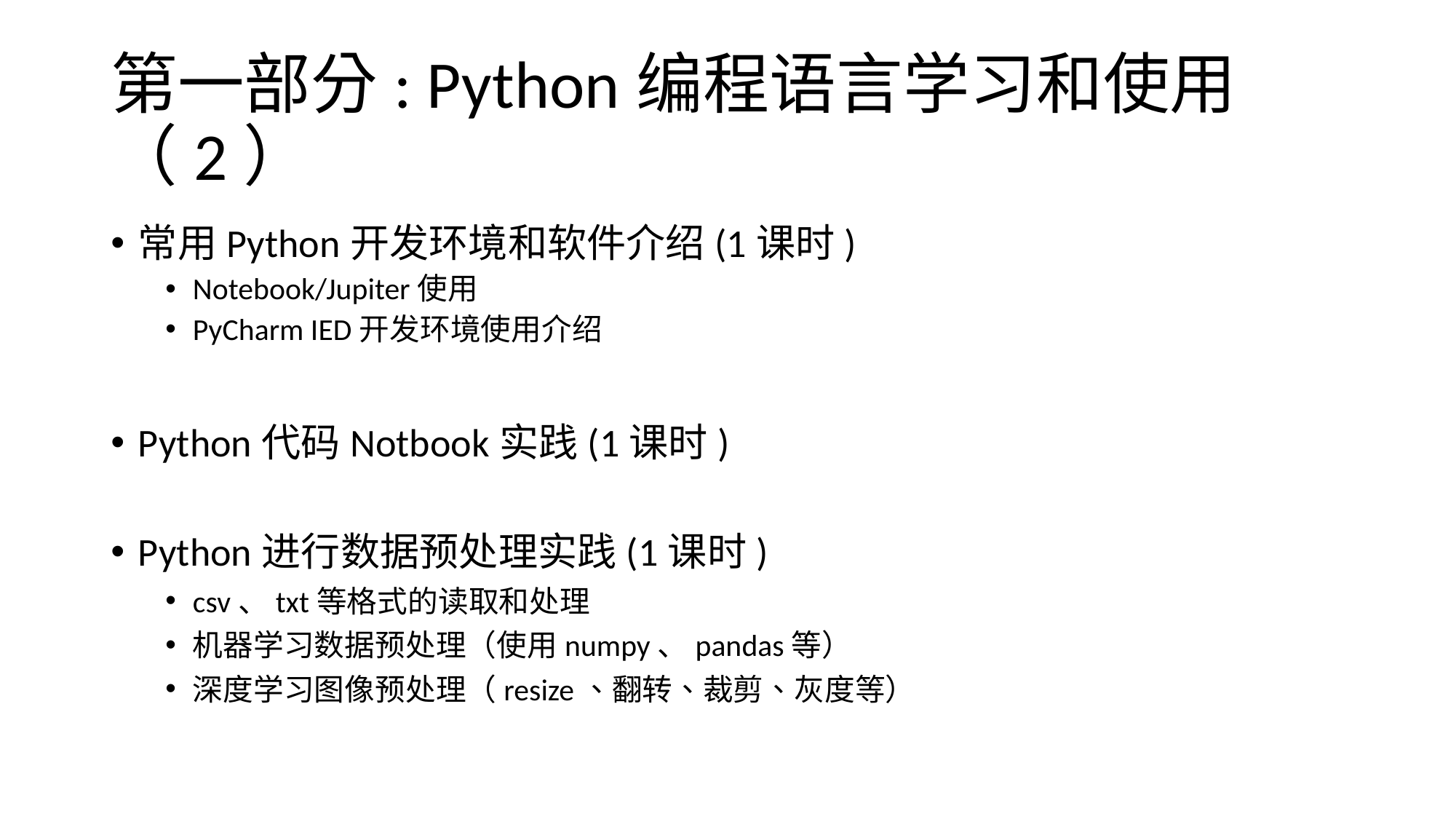

# 第一部分: Python编程语言学习和使用（2）
常用Python开发环境和软件介绍(1课时)
Notebook/Jupiter使用
PyCharm IED开发环境使用介绍

Python代码Notbook实践(1课时)

Python进行数据预处理实践(1课时)
csv、txt等格式的读取和处理
机器学习数据预处理（使用numpy、pandas等）
深度学习图像预处理（resize、翻转、裁剪、灰度等）